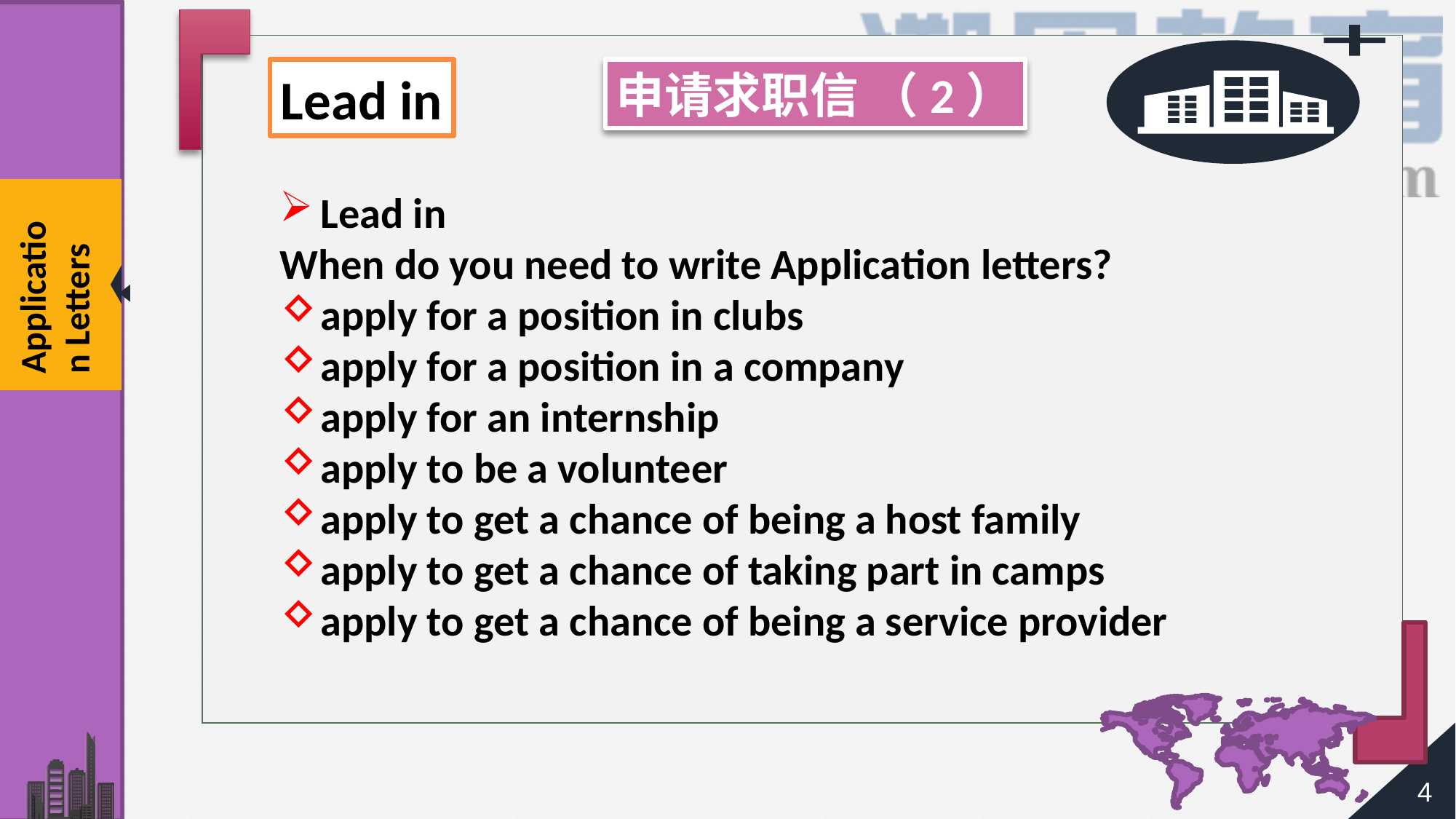

Lead in
申请求职信 （2）
Lead in
When do you need to write Application letters?
apply for a position in clubs
apply for a position in a company
apply for an internship
apply to be a volunteer
apply to get a chance of being a host family
apply to get a chance of taking part in camps
apply to get a chance of being a service provider